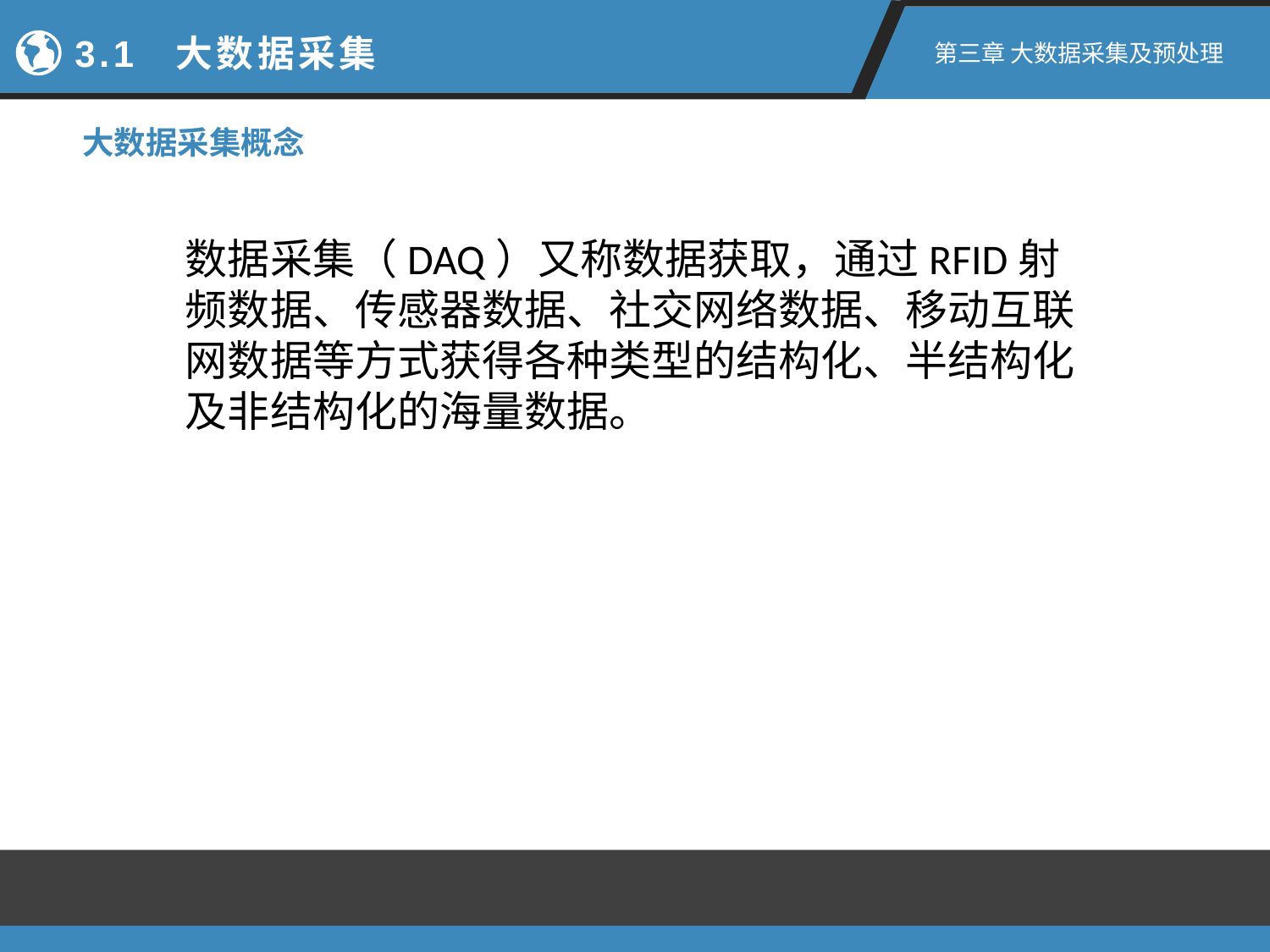

3.1  大数据采集

第三章 大数据采集及预处理
大数据采集概念
数据采集（DAQ）又称数据获取，通过RFID射频数据、传感器数据、社交网络数据、移动互联网数据等方式获得各种类型的结构化、半结构化及非结构化的海量数据。